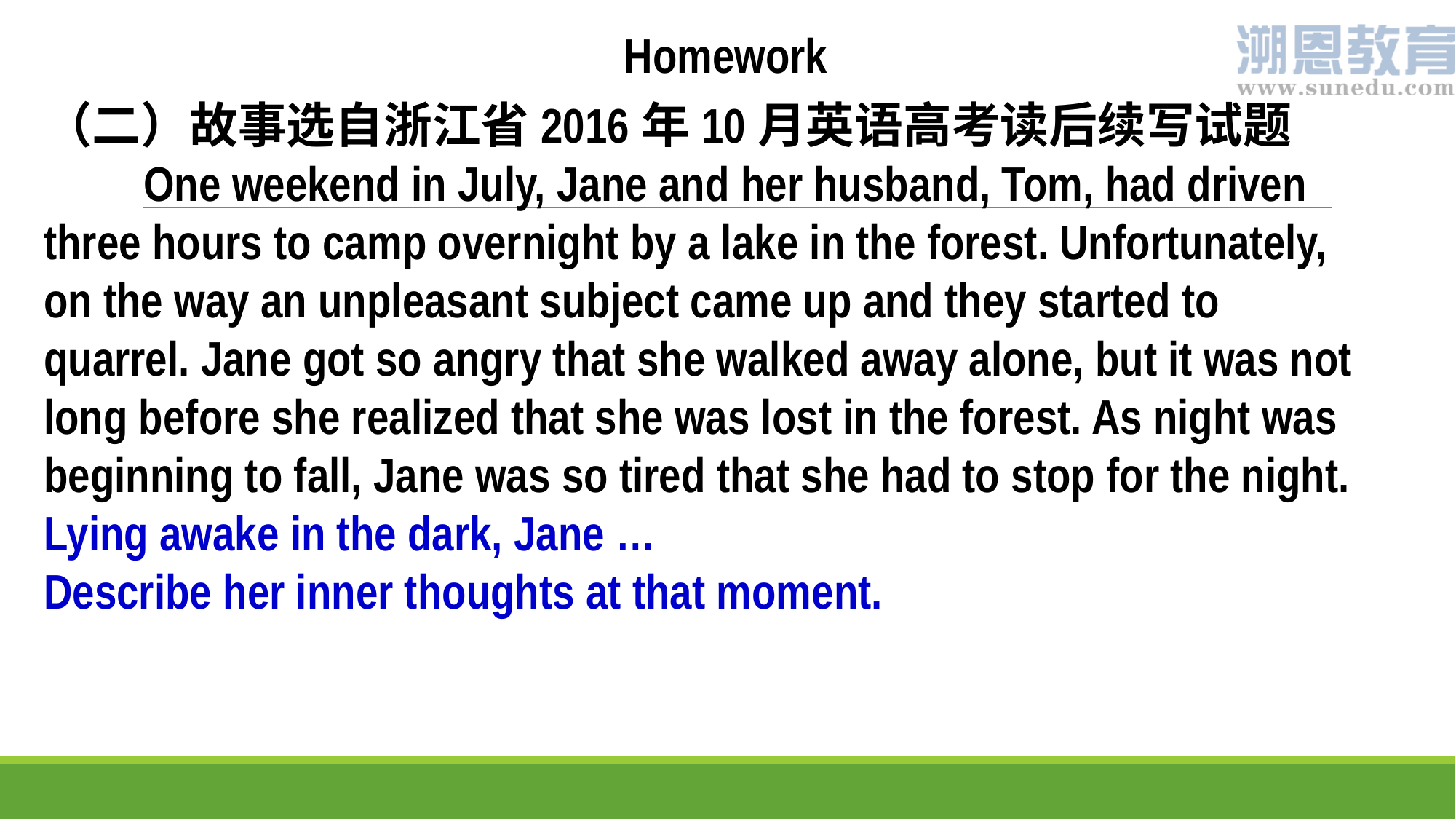

Homework
（二）故事选自浙江省2016年10月英语高考读后续写试题
         One weekend in July, Jane and her husband, Tom, had driven three hours to camp overnight by a lake in the forest. Unfortunately, on the way an unpleasant subject came up and they started to quarrel. Jane got so angry that she walked away alone, but it was not long before she realized that she was lost in the forest. As night was beginning to fall, Jane was so tired that she had to stop for the night. Lying awake in the dark, Jane …
Describe her inner thoughts at that moment.